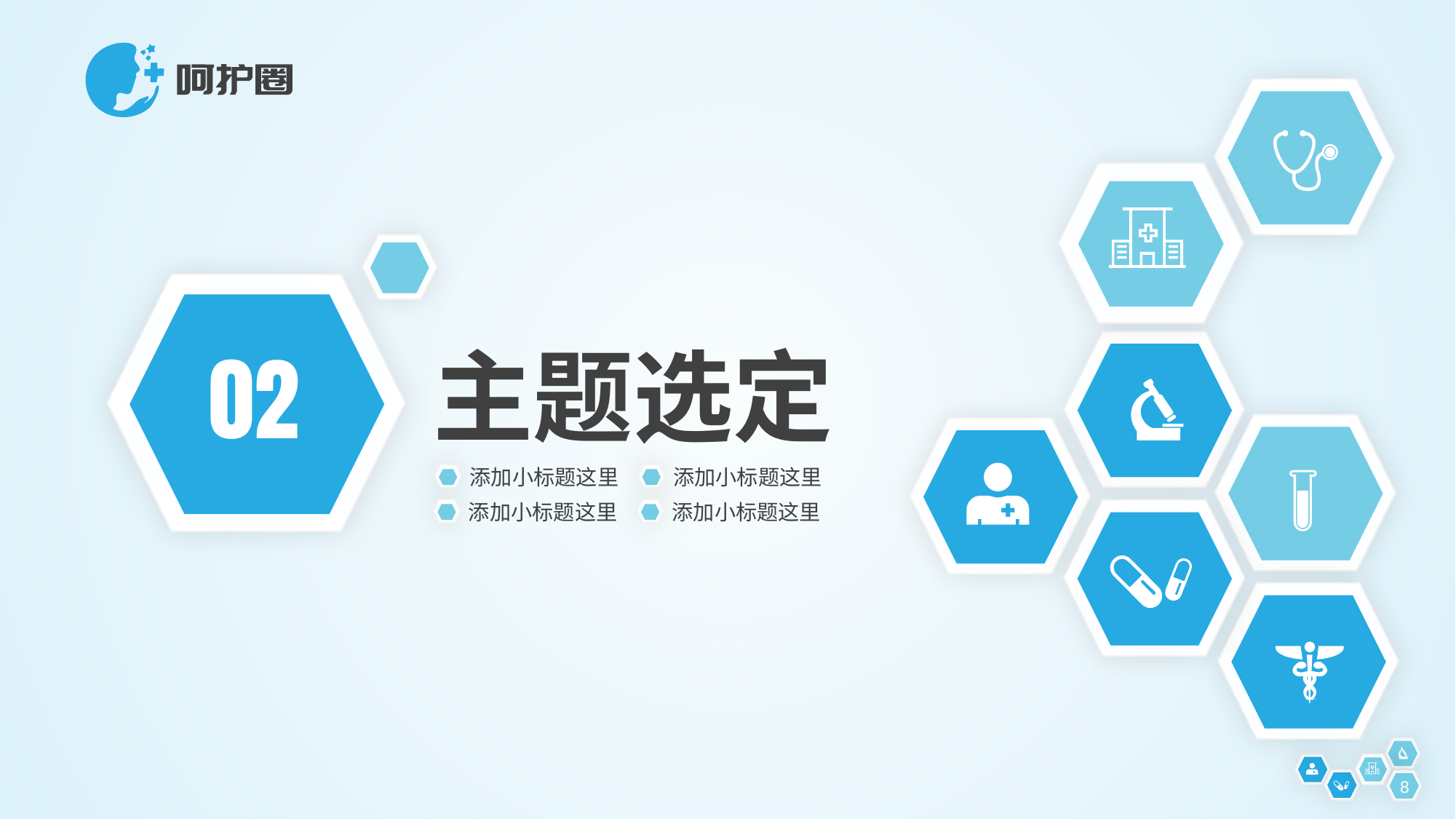

02
主题选定

添加小标题这里

添加小标题这里

添加小标题这里

添加小标题这里